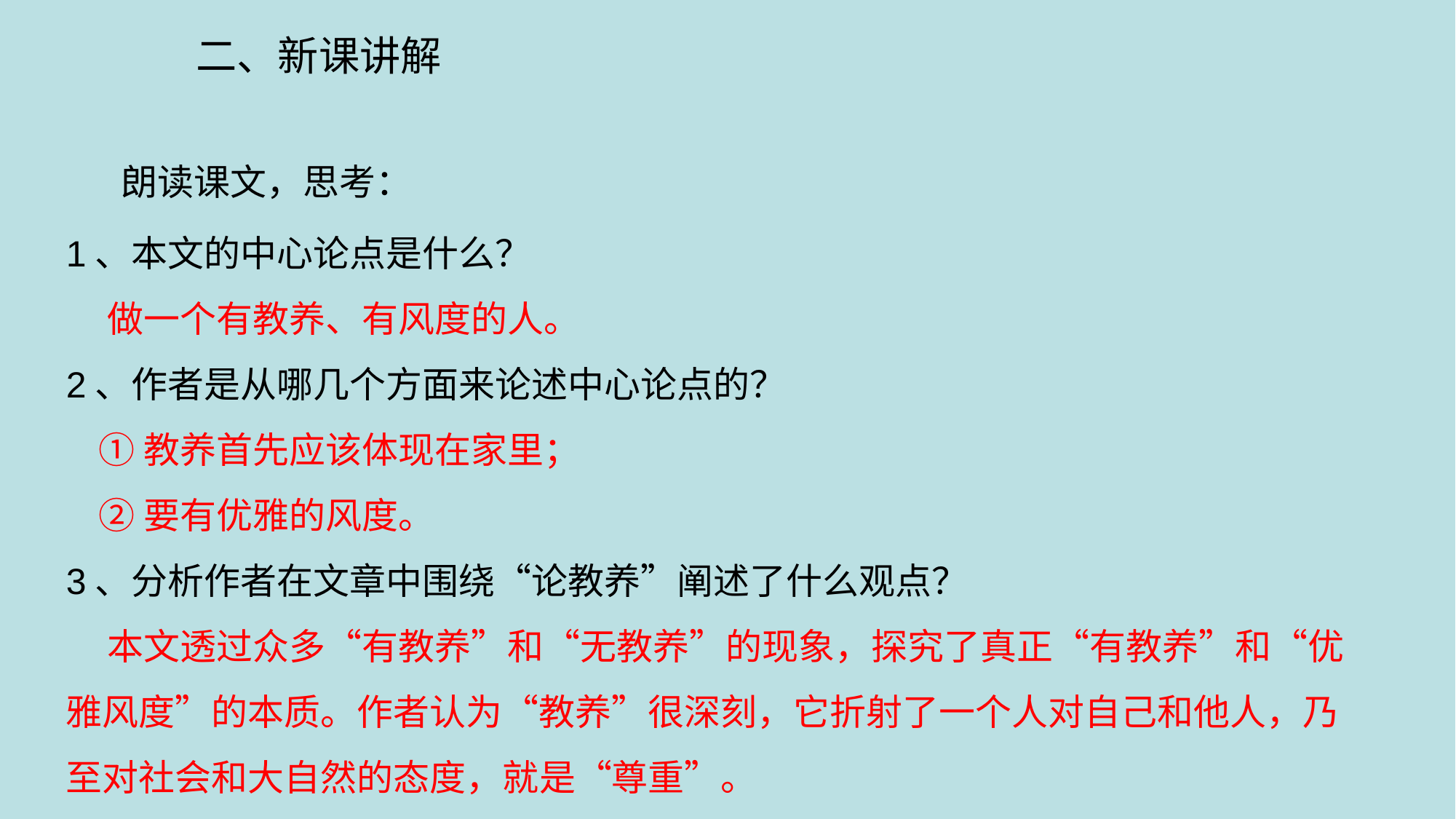

二、新课讲解

朗读课文，思考：
1、本文的中心论点是什么？
    做一个有教养、有风度的人。
2、作者是从哪几个方面来论述中心论点的？
    ①教养首先应该体现在家里；
    ②要有优雅的风度。
3、分析作者在文章中围绕“论教养”阐述了什么观点？
    本文透过众多“有教养”和“无教养”的现象，探究了真正“有教养”和“优雅风度”的本质。作者认为“教养”很深刻，它折射了一个人对自己和他人，乃至对社会和大自然的态度，就是“尊重”。